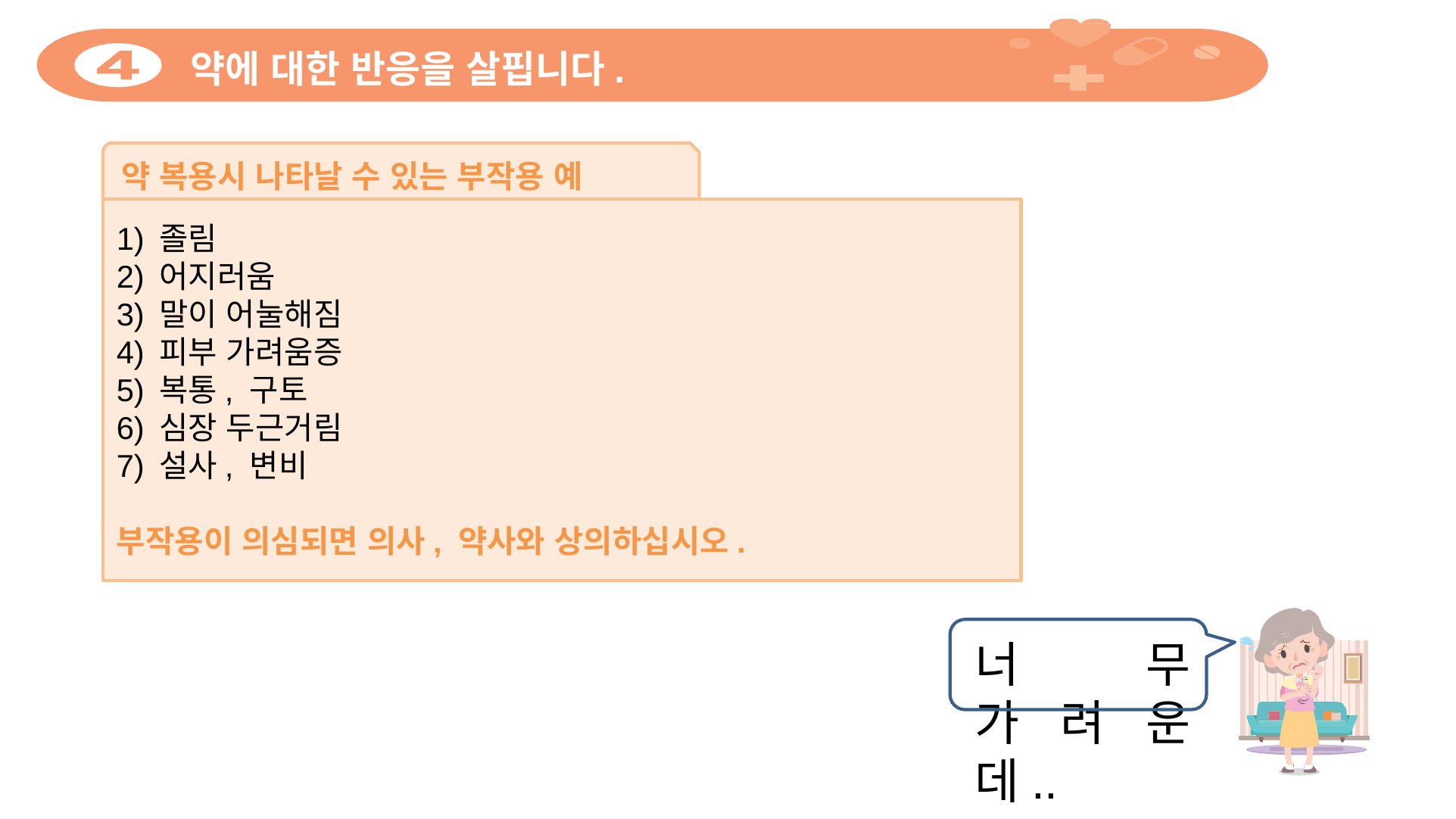

# 약에 대한 반응을 살핍니다.

약 복용시 나타날 수 있는 부작용 예

졸림
어지러움
말이 어눌해짐
피부 가려움증
복통, 구토
심장 두근거림
설사, 변비

부작용이 의심되면 의사, 약사와 상의하십시오.

너무 가려운데..